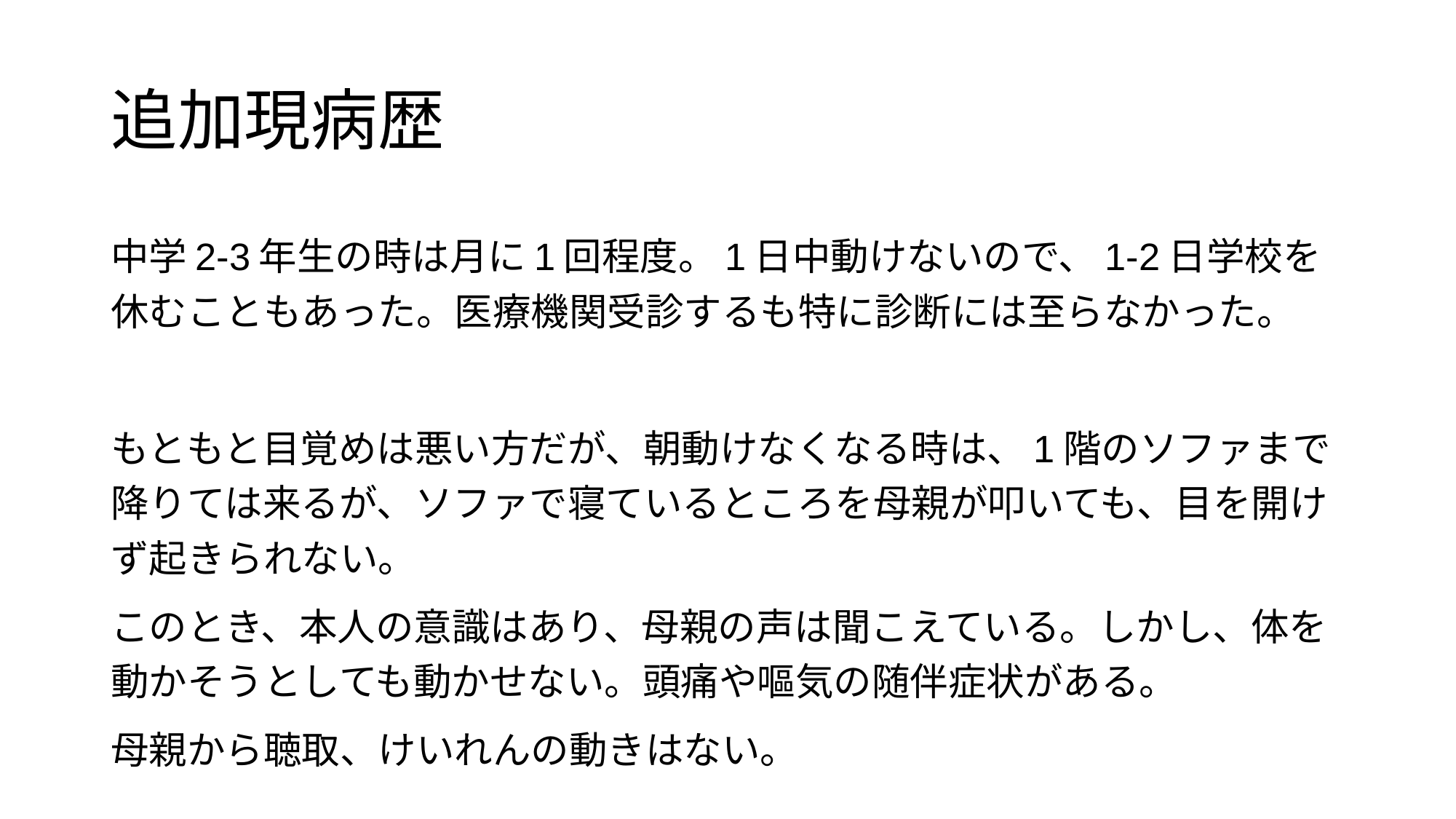

# 追加現病歴
中学2-3年生の時は月に1回程度。1日中動けないので、1-2日学校を休むこともあった。医療機関受診するも特に診断には至らなかった。

もともと目覚めは悪い方だが、朝動けなくなる時は、1階のソファまで降りては来るが、ソファで寝ているところを母親が叩いても、目を開けず起きられない。
このとき、本人の意識はあり、母親の声は聞こえている。しかし、体を動かそうとしても動かせない。頭痛や嘔気の随伴症状がある。
母親から聴取、けいれんの動きはない。